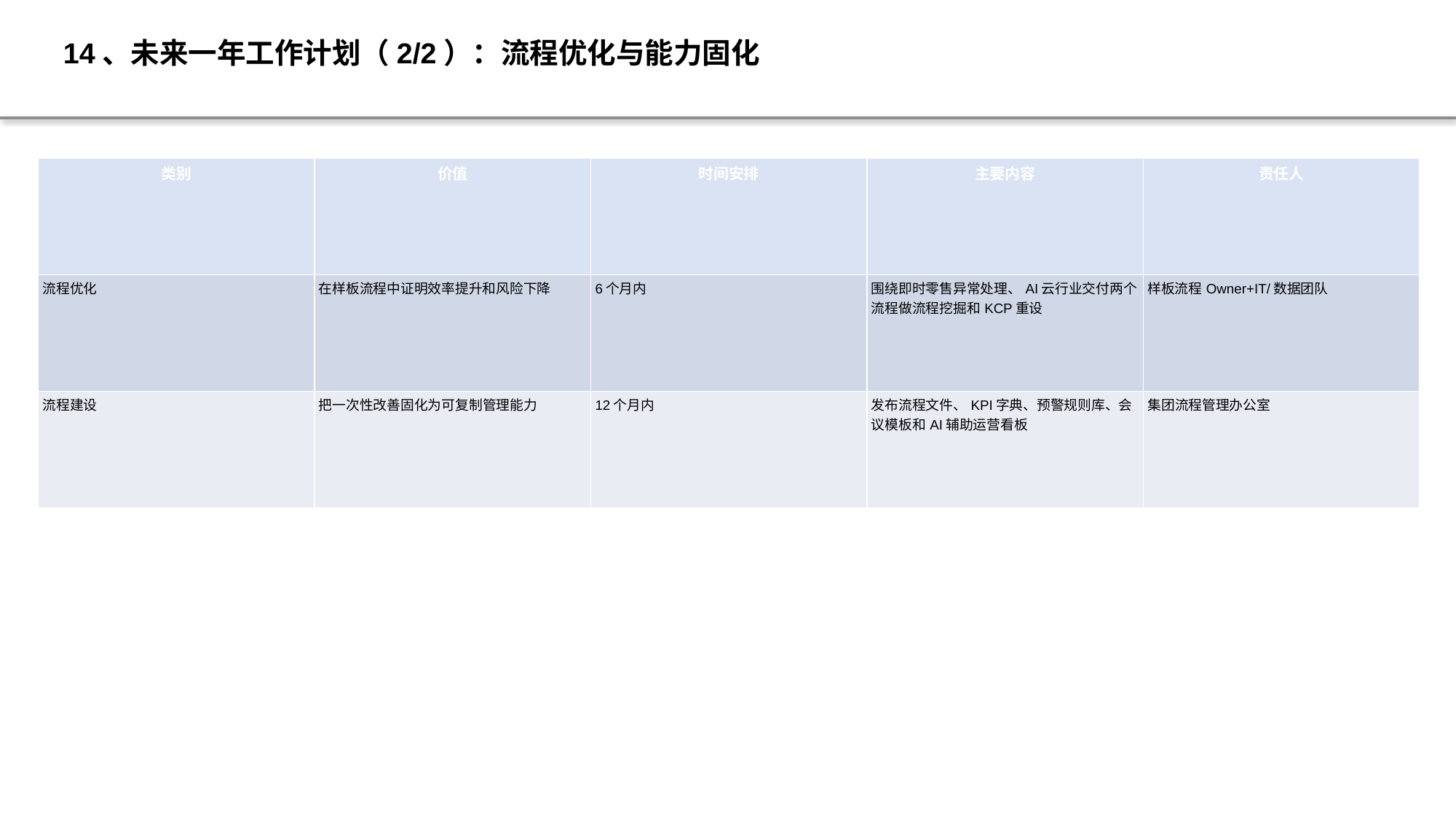

14、未来一年工作计划（2/2）：流程优化与能力固化
| 类别 | 价值 | 时间安排 | 主要内容 | 责任人 |
| --- | --- | --- | --- | --- |
| 流程优化 | 在样板流程中证明效率提升和风险下降 | 6个月内 | 围绕即时零售异常处理、AI云行业交付两个流程做流程挖掘和KCP重设 | 样板流程Owner+IT/数据团队 |
| 流程建设 | 把一次性改善固化为可复制管理能力 | 12个月内 | 发布流程文件、KPI字典、预警规则库、会议模板和AI辅助运营看板 | 集团流程管理办公室 |